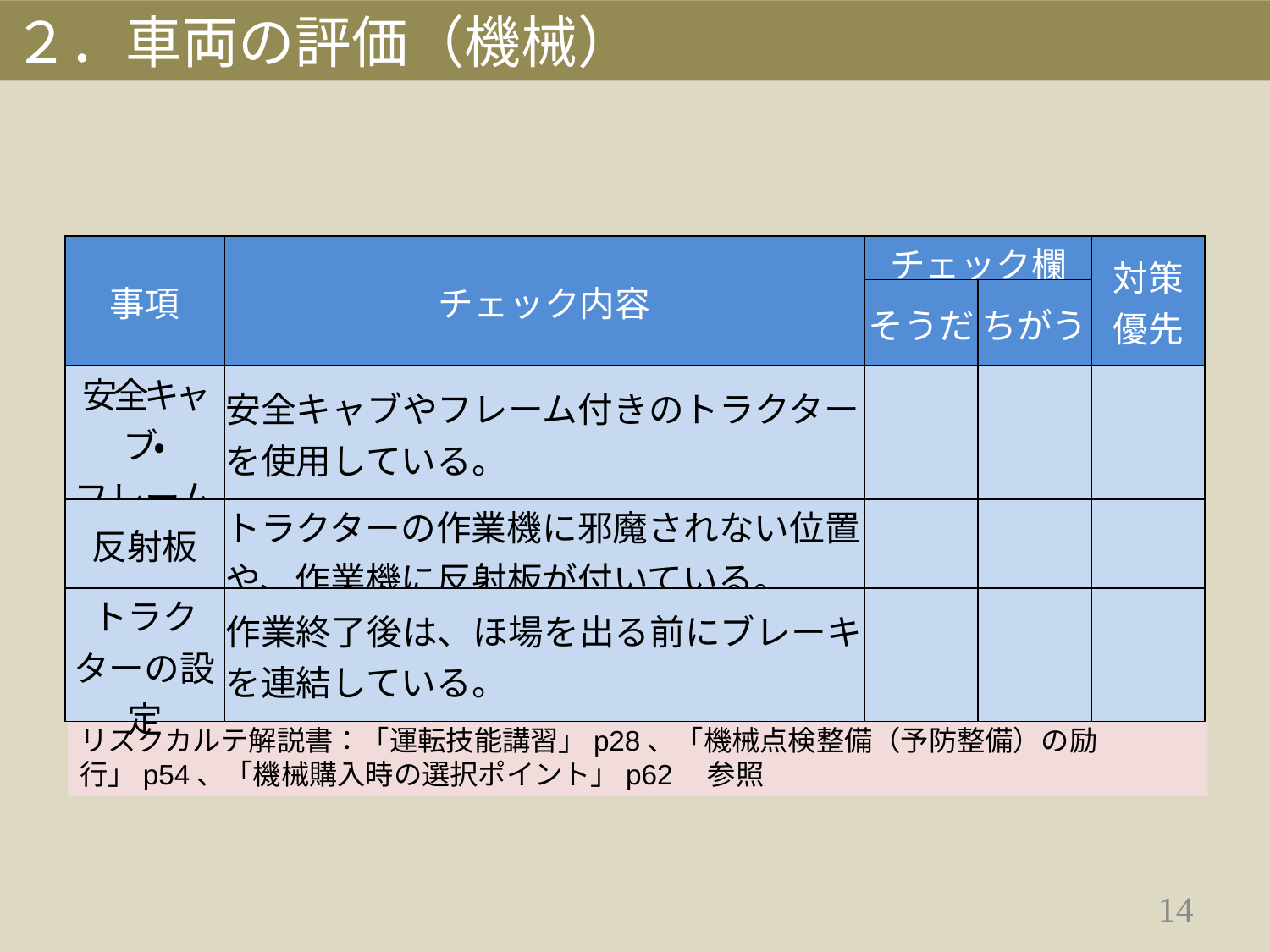

２．車両の評価（機械）
| 事項 | チェック内容 | チェック欄 |  | 対策 優先 |
| --- | --- | --- | --- | --- |
|  |  | そうだ | ちがう |  |
| 安全キャブ・ フレーム | 安全キャブやフレーム付きのトラクターを使用している。 |  |  |  |
| 反射板 | トラクターの作業機に邪魔されない位置や、作業機に反射板が付いている。 |  |  |  |
| トラクターの設定 | 作業終了後は、ほ場を出る前にブレーキを連結している。 |  |  |  |
リスクカルテ解説書：「運転技能講習」p28、「機械点検整備（予防整備）の励行」p54、「機械購入時の選択ポイント」p62　参照
14